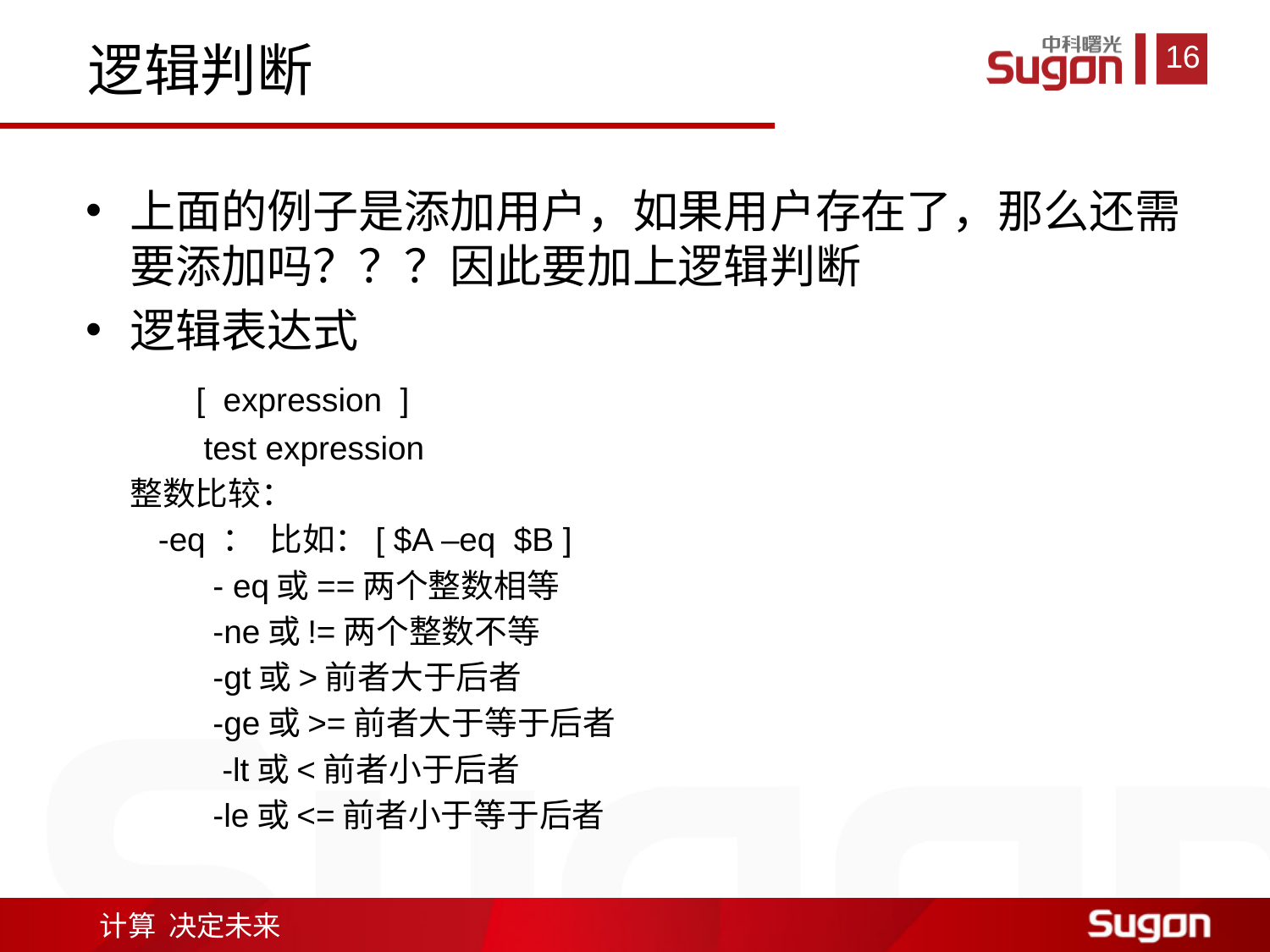

逻辑判断
上面的例子是添加用户，如果用户存在了，那么还需要添加吗？？？因此要加上逻辑判断
逻辑表达式
         [  expression  ]
             test expression
     整数比较：
        -eq ：  比如：[ $A –eq  $B ]
              - eq或==两个整数相等
              -ne或!=两个整数不等
              -gt或>前者大于后者
              -ge或>=前者大于等于后者
               -lt或<前者小于后者
              -le或<=前者小于等于后者